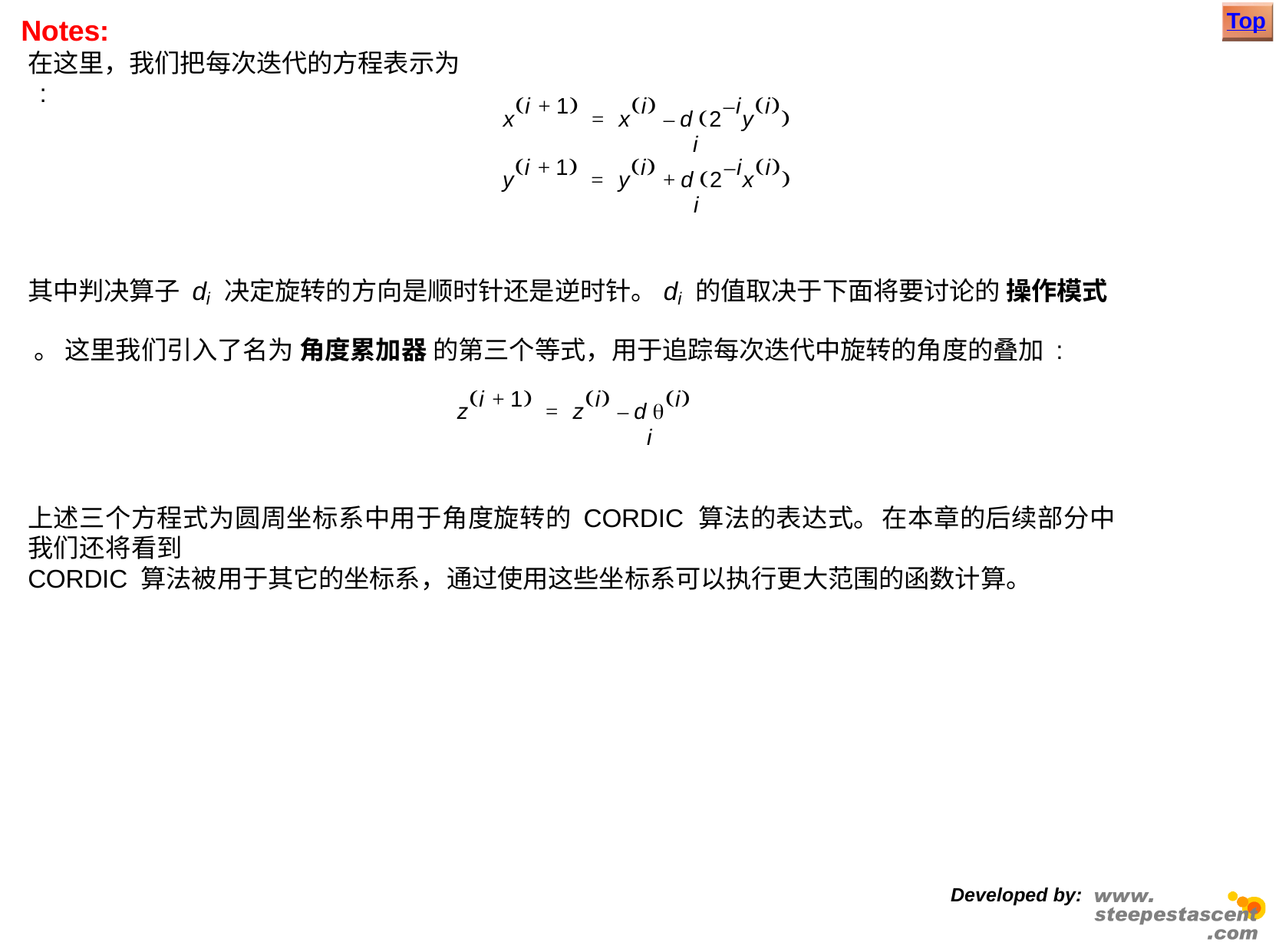

Top
# Notes:
在这里，我们把每次迭代的方程表示为 :
x(i + 1)  = x(i) – d (2–iy(i))
i
y(i + 1)  = y(i) + d (2–ix(i))
i
其中判决算子 di 决定旋转的方向是顺时针还是逆时针。di 的值取决于下面将要讨论的 操作模式 。 这里我们引入了名为 角度累加器 的第三个等式，用于追踪每次迭代中旋转的角度的叠加 :
z(i + 1)  = z(i) – d θ(i)
i

上述三个方程式为圆周坐标系中用于角度旋转的 CORDIC 算法的表达式。在本章的后续部分中我们还将看到
CORDIC 算法被用于其它的坐标系，通过使用这些坐标系可以执行更大范围的函数计算。
Developed by: